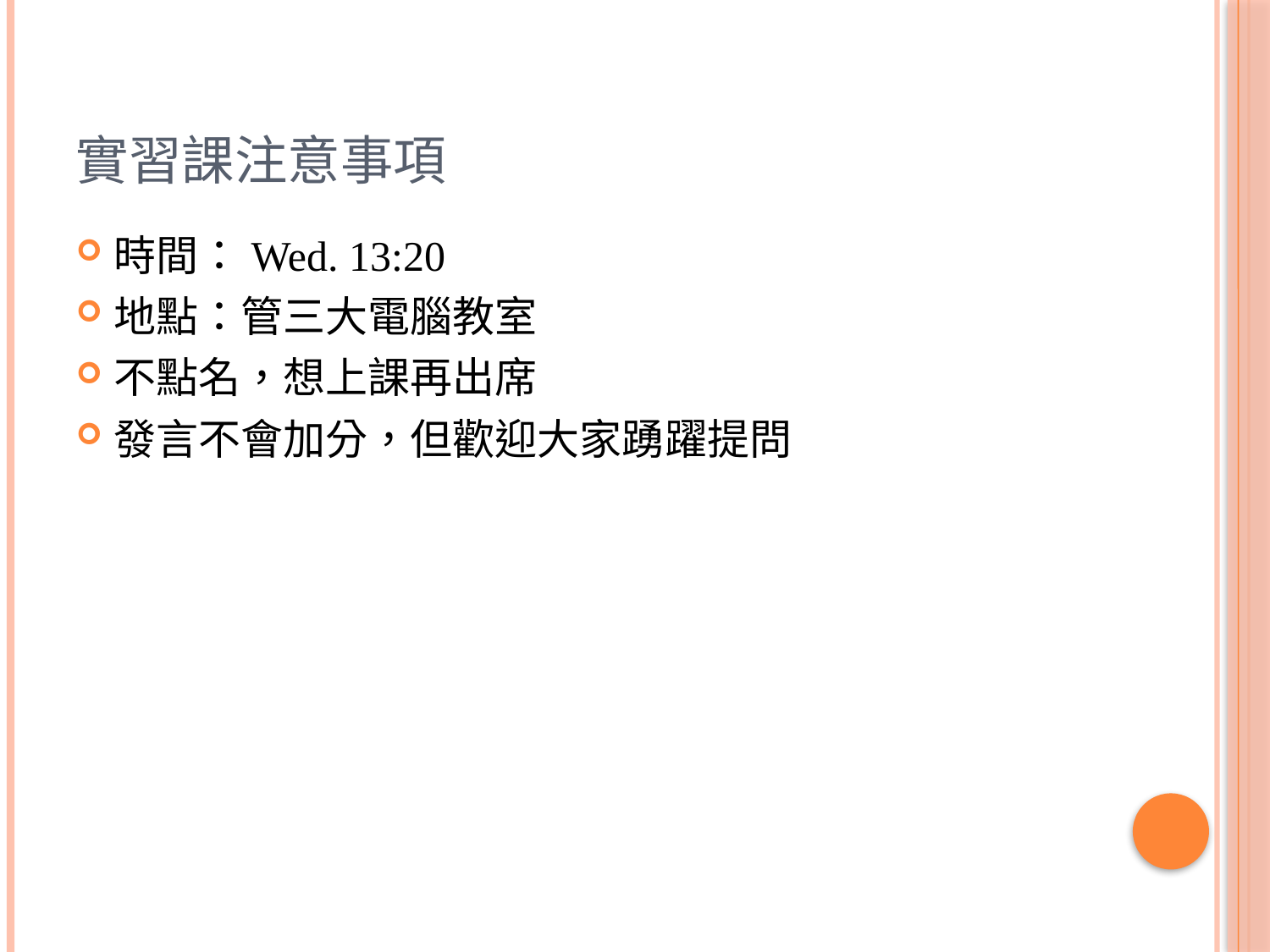

# 實習課注意事項
時間：Wed. 13:20
地點：管三大電腦教室
不點名，想上課再出席
發言不會加分，但歡迎大家踴躍提問